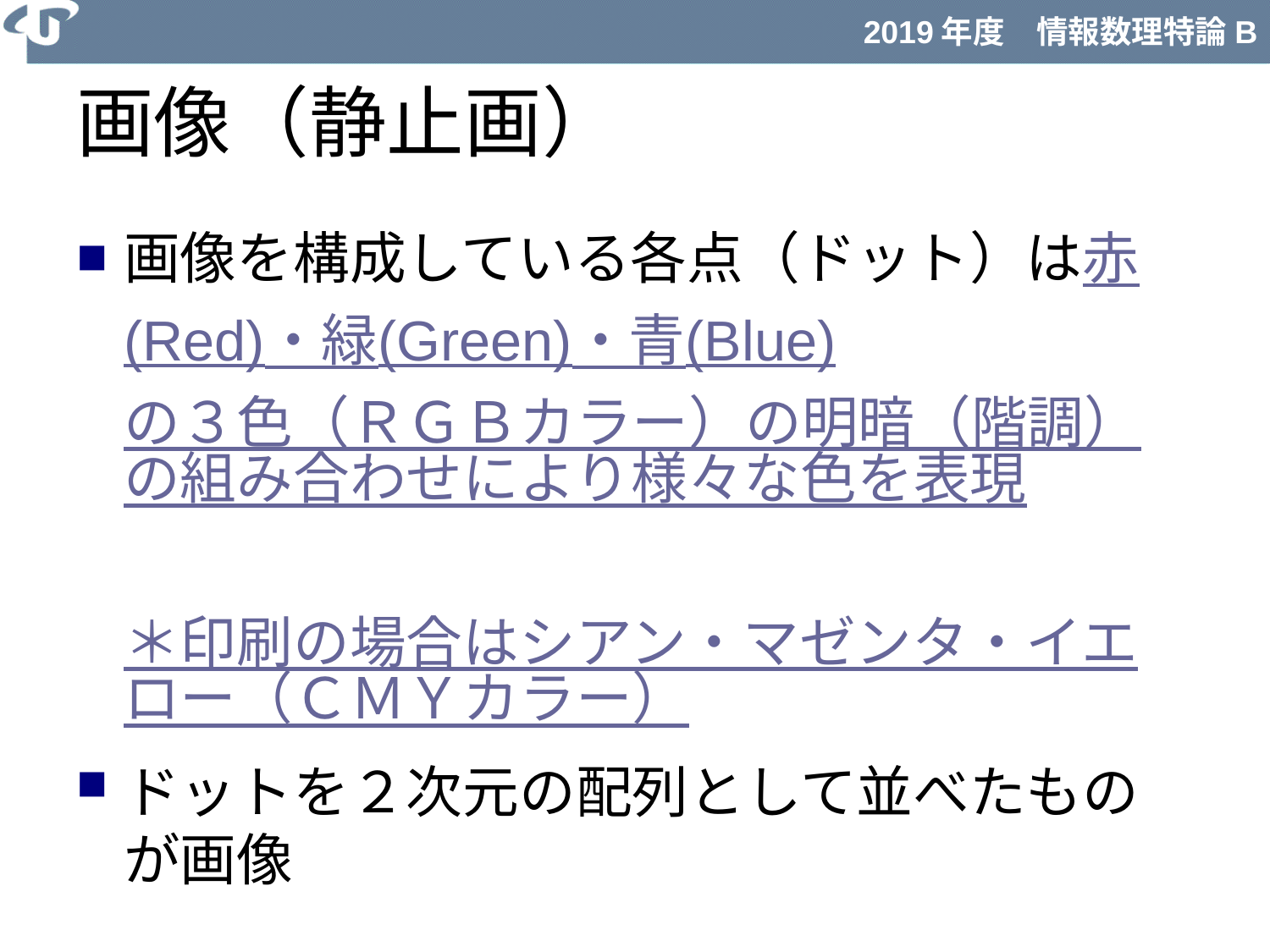

# 画像（静止画）
画像を構成している各点（ドット）は赤(Red)・緑(Green)・青(Blue)の３色（ＲＧＢカラー）の明暗（階調）の組み合わせにより様々な色を表現
＊印刷の場合はシアン・マゼンタ・イエロー（ＣＭＹカラー）
ドットを２次元の配列として並べたものが画像